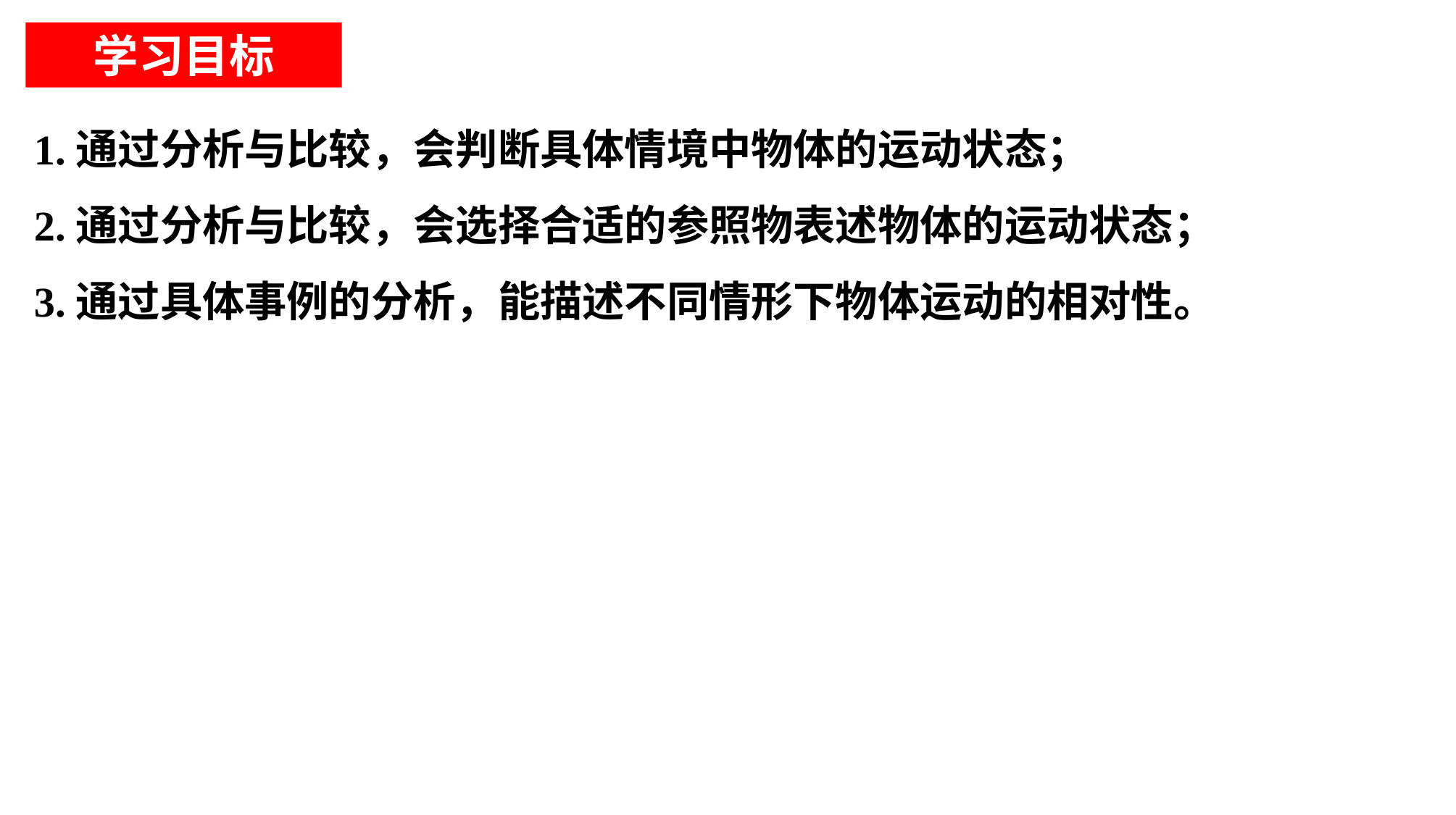

学习目标
1.通过分析与比较，会判断具体情境中物体的运动状态；
2.通过分析与比较，会选择合适的参照物表述物体的运动状态；
3.通过具体事例的分析，能描述不同情形下物体运动的相对性。